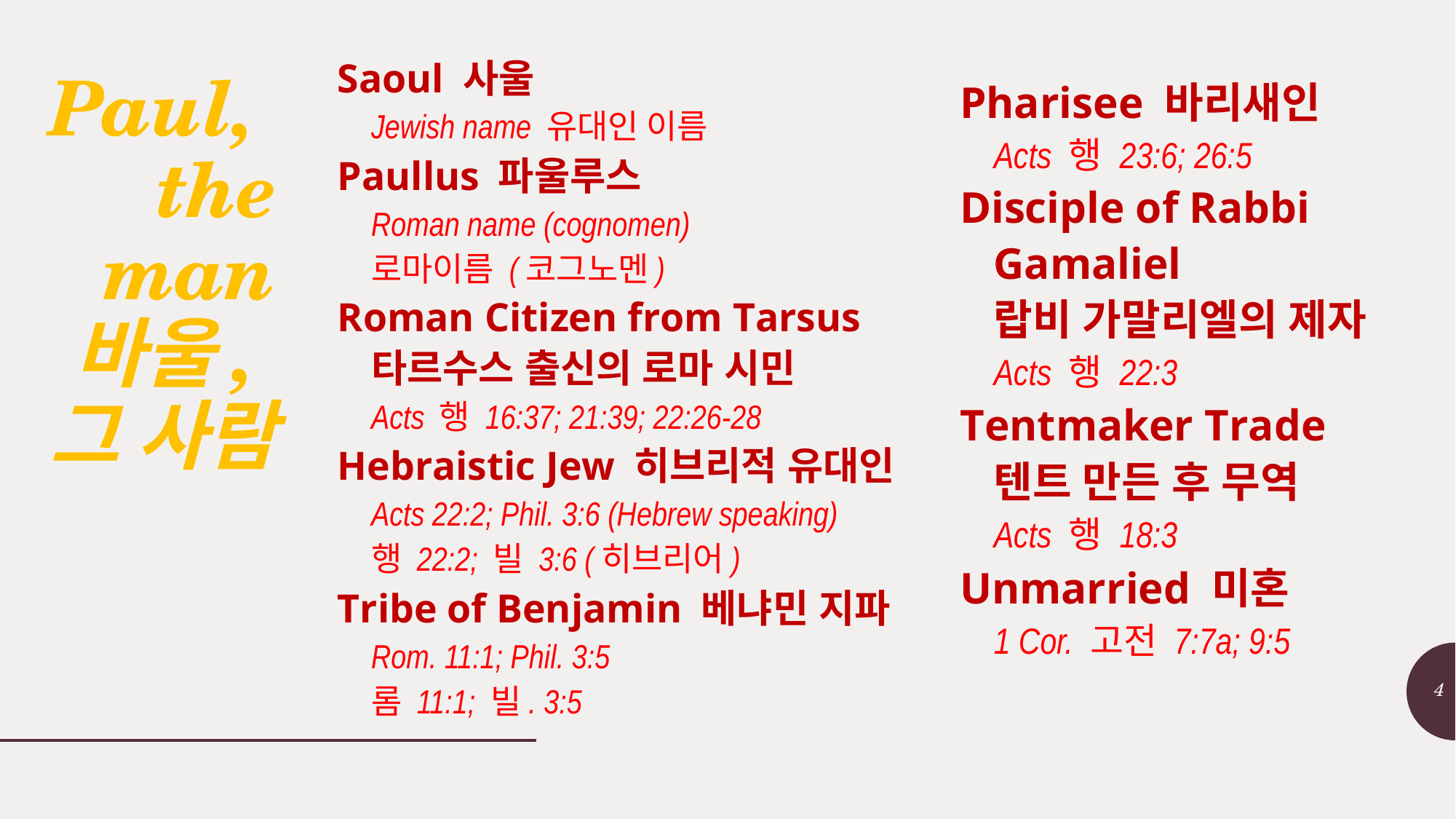

Saoul 사울
	Jewish name 유대인 이름
Paullus 파울루스
	Roman name (cognomen)
로마이름 (코그노멘)
Roman Citizen from Tarsus
타르수스 출신의 로마 시민
	Acts 행 16:37; 21:39; 22:26-28
Hebraistic Jew 히브리적 유대인
	Acts 22:2; Phil. 3:6 (Hebrew speaking)
행 22:2; 빌 3:6 (히브리어)
Tribe of Benjamin 베냐민 지파
	Rom. 11:1; Phil. 3:5
롬 11:1; 빌. 3:5
# Paul, the man 바울, 그 사람
Pharisee 바리새인
	Acts 행 23:6; 26:5
Disciple of Rabbi Gamaliel
랍비 가말리엘의 제자
	Acts 행 22:3
Tentmaker Trade
텐트 만든 후 무역
	Acts 행 18:3
Unmarried 미혼
	1 Cor. 고전 7:7a; 9:5
4